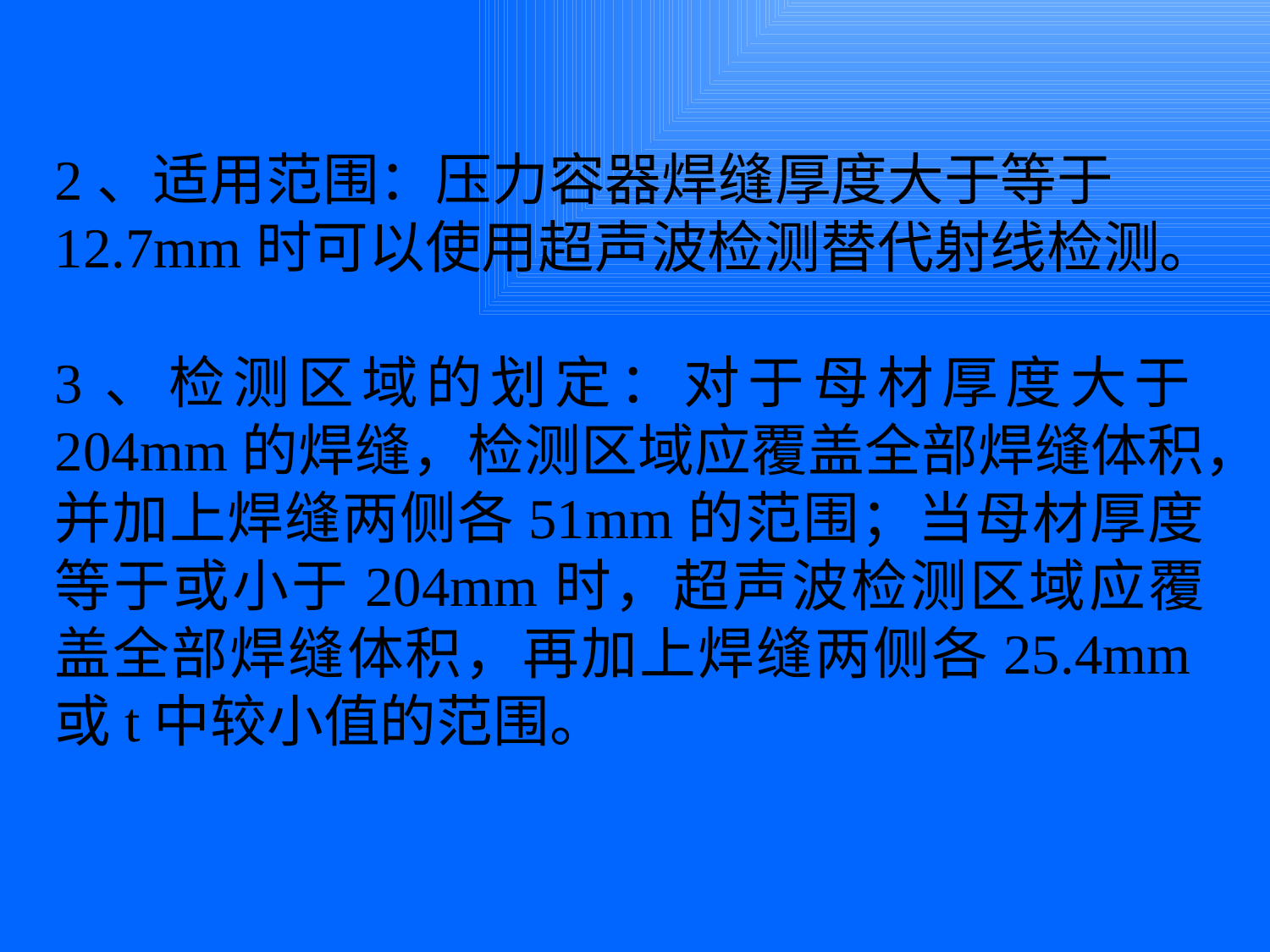

2、适用范围：压力容器焊缝厚度大于等于12.7mm时可以使用超声波检测替代射线检测。

3、检测区域的划定：对于母材厚度大于204mm的焊缝，检测区域应覆盖全部焊缝体积，并加上焊缝两侧各51mm的范围；当母材厚度等于或小于204mm时，超声波检测区域应覆盖全部焊缝体积，再加上焊缝两侧各25.4mm或t中较小值的范围。